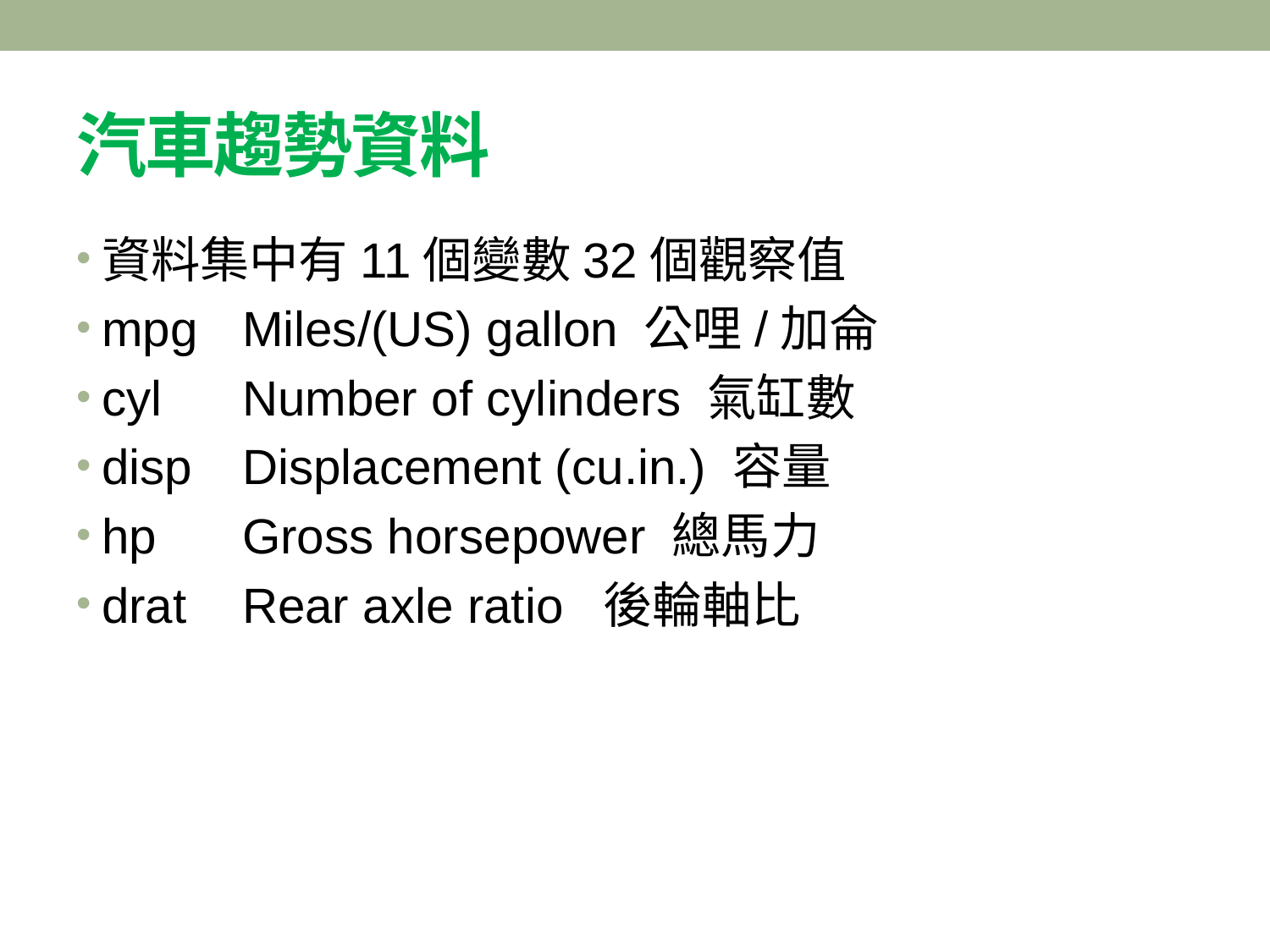

# 汽車趨勢資料
資料集中有11個變數32個觀察值
mpg	 Miles/(US) gallon 公哩/加侖
cyl	 Number of cylinders 氣缸數
disp	 Displacement (cu.in.) 容量
hp	 Gross horsepower 總馬力
drat	 Rear axle ratio  後輪軸比